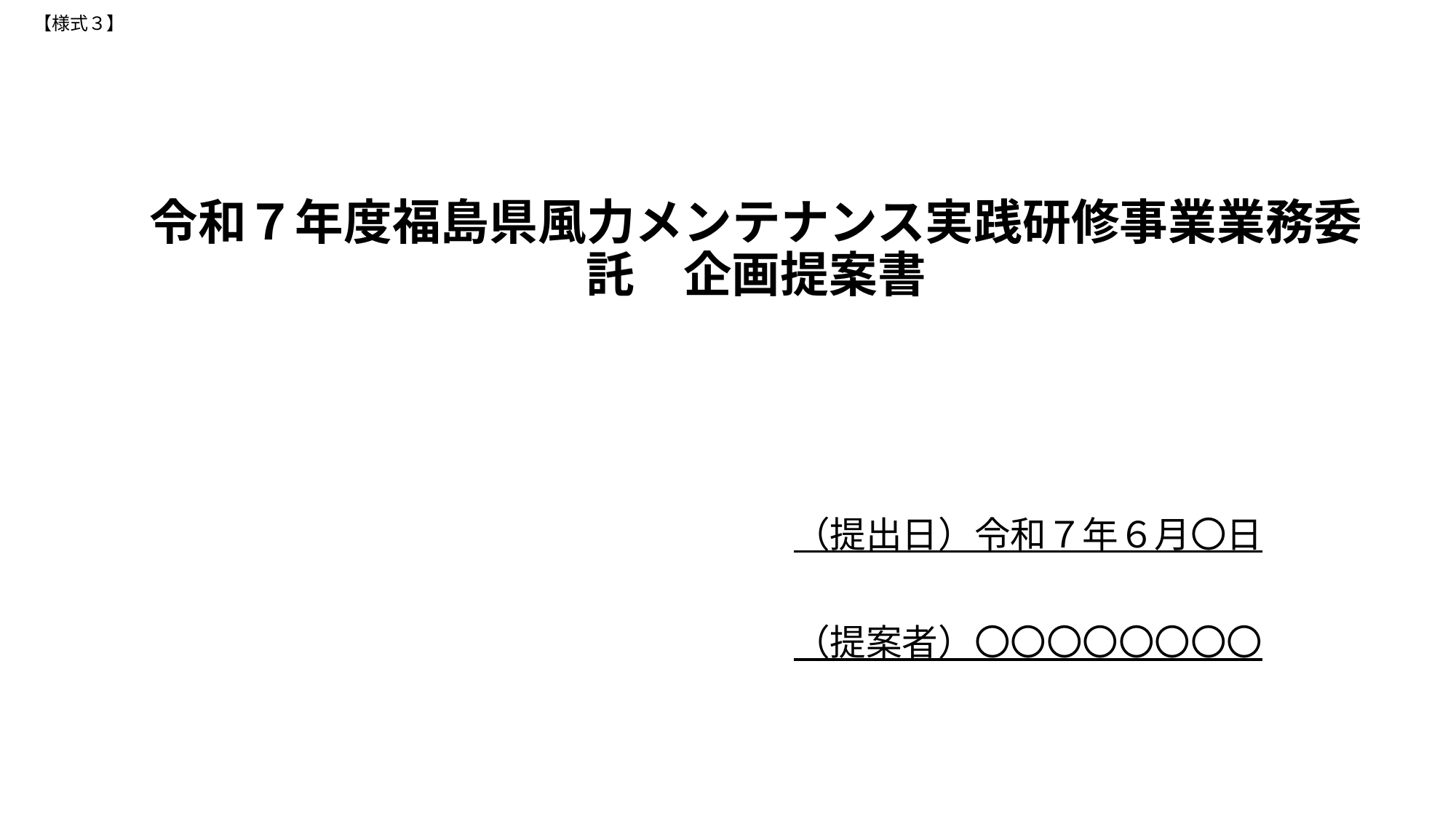

【様式３】
令和７年度福島県風力メンテナンス実践研修事業業務委託　企画提案書
（提出日）令和７年６月〇日

（提案者）〇〇〇〇〇〇〇〇